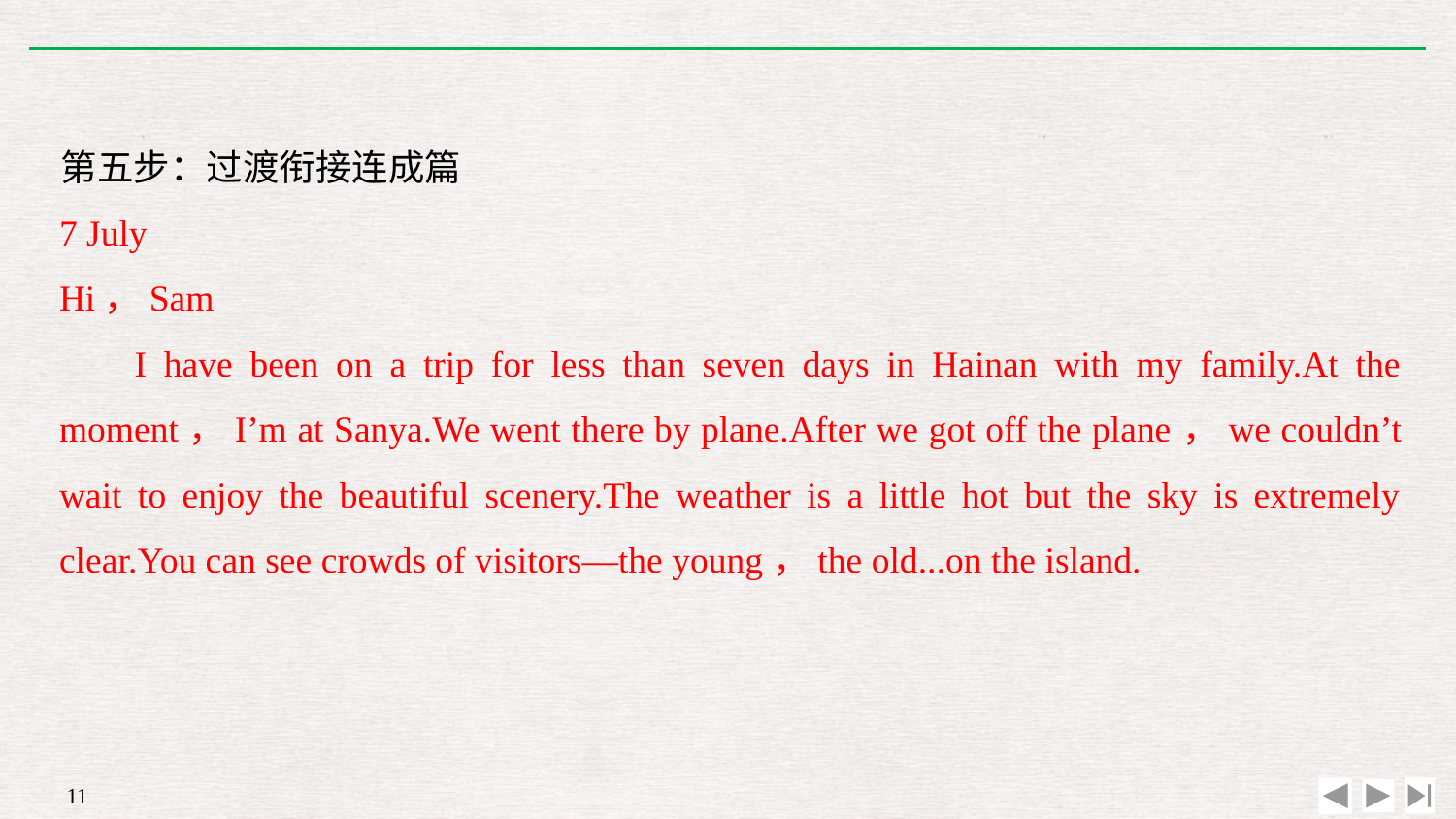

第五步：过渡衔接连成篇
7 July
Hi，Sam
I have been on a trip for less than seven days in Hainan with my family.At the moment，I’m at Sanya.We went there by plane.After we got off the plane，we couldn’t wait to enjoy the beautiful scenery.The weather is a little hot but the sky is extremely clear.You can see crowds of visitors—the young，the old...on the island.